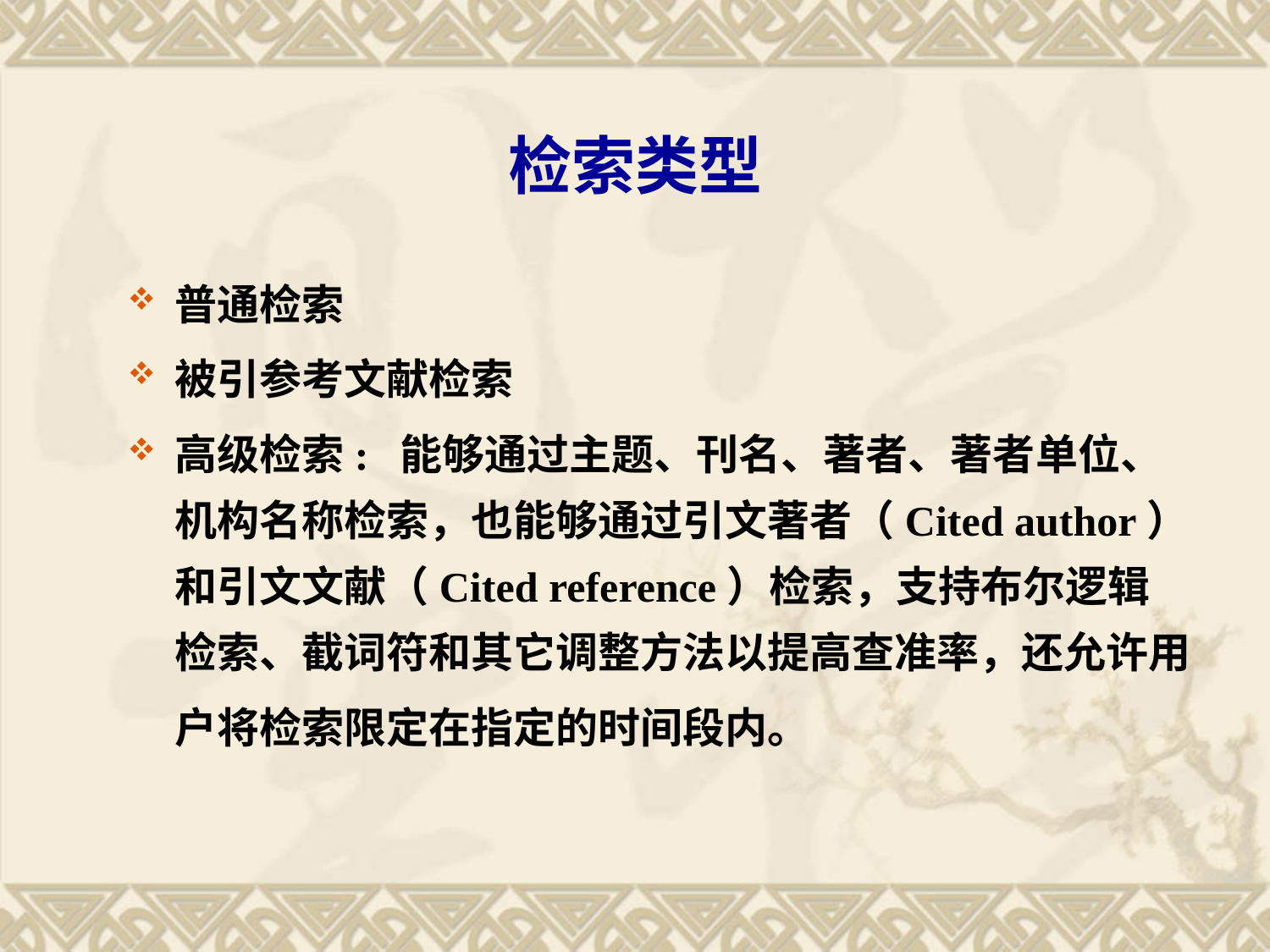

# 检索类型
普通检索
被引参考文献检索
高级检索:  能够通过主题、刊名、著者、著者单位、机构名称检索，也能够通过引文著者（Cited author）和引文文献（Cited reference）检索，支持布尔逻辑检索、截词符和其它调整方法以提高查准率，还允许用户将检索限定在指定的时间段内。